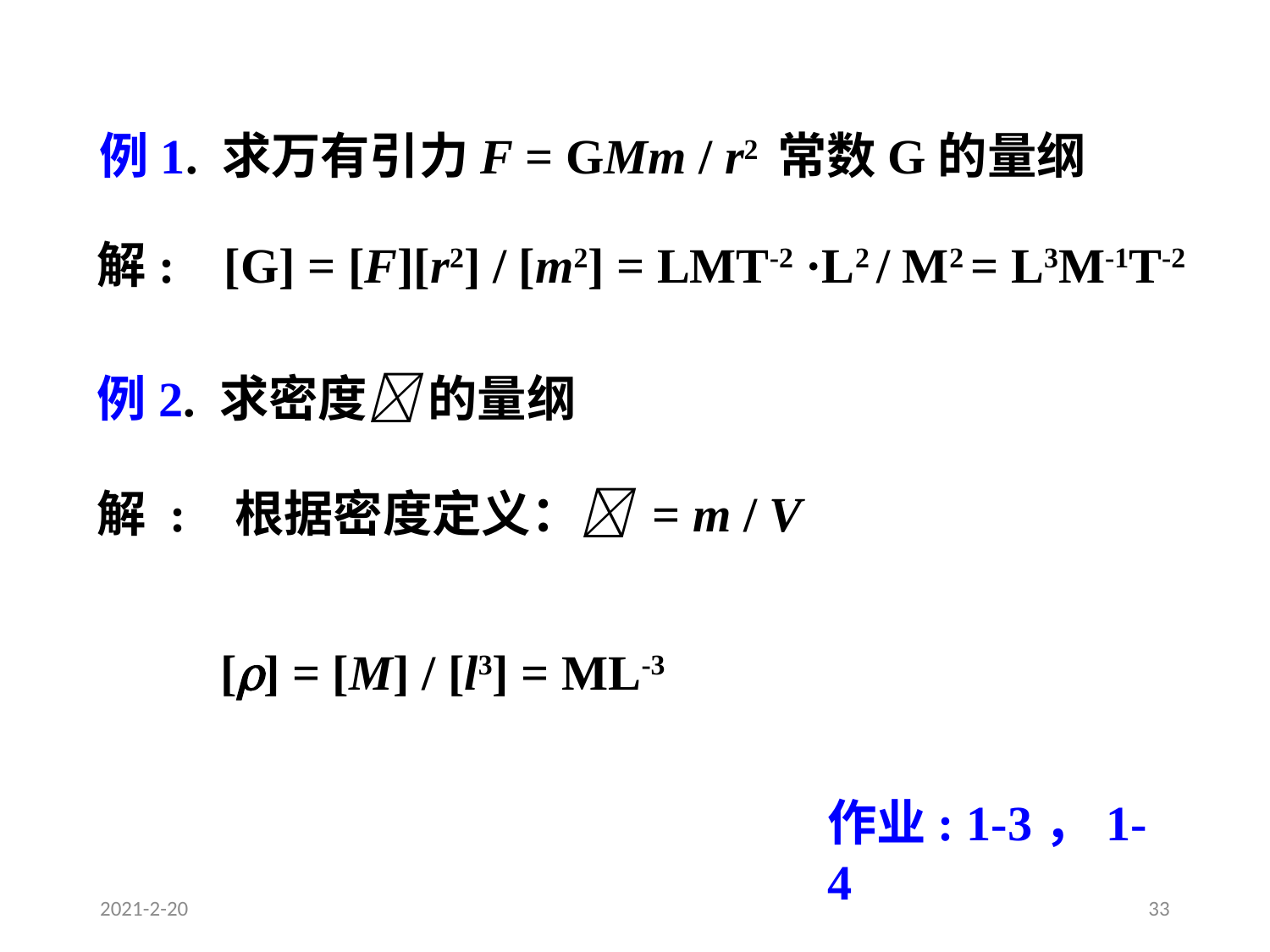

例1. 求万有引力F = GMm / r2 常数G的量纲
解:    [G] = [F][r2] / [m2] = LMT-2 ·L2 / M2 = L3M-1T-2
例2. 求密度ρ 的量纲
解 :   根据密度定义：ρ = m / V
          [ρ] = [M] / [l3] = ML-3
作业: 1-3，1-4
2021-2-20
33